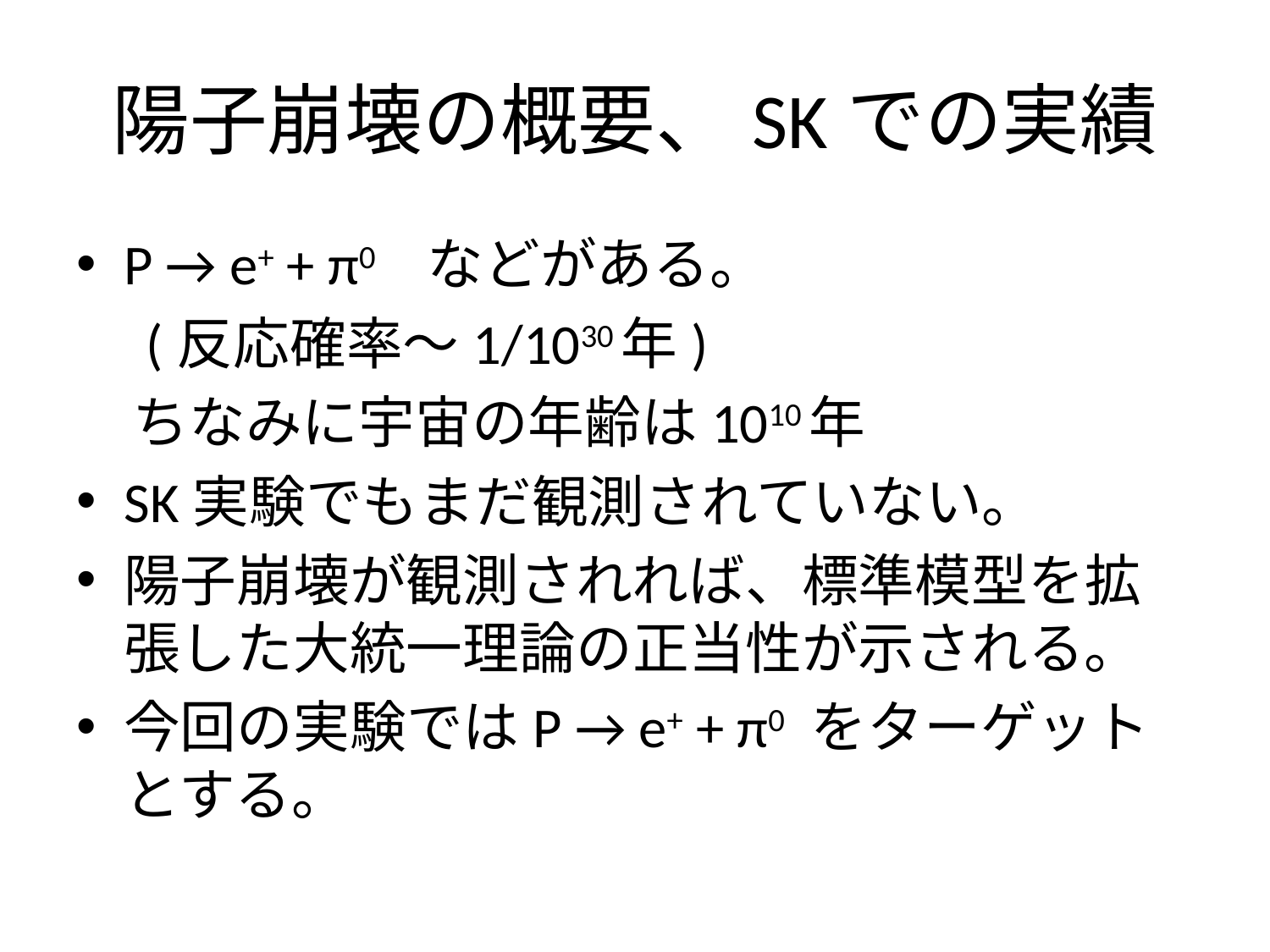

# 陽子崩壊の概要、SKでの実績
P → e+ + π0   などがある。
　(反応確率～1/1030年)
　ちなみに宇宙の年齢は1010年
SK実験でもまだ観測されていない。
陽子崩壊が観測されれば、標準模型を拡張した大統一理論の正当性が示される。
今回の実験ではP → e+ + π0 をターゲットとする。